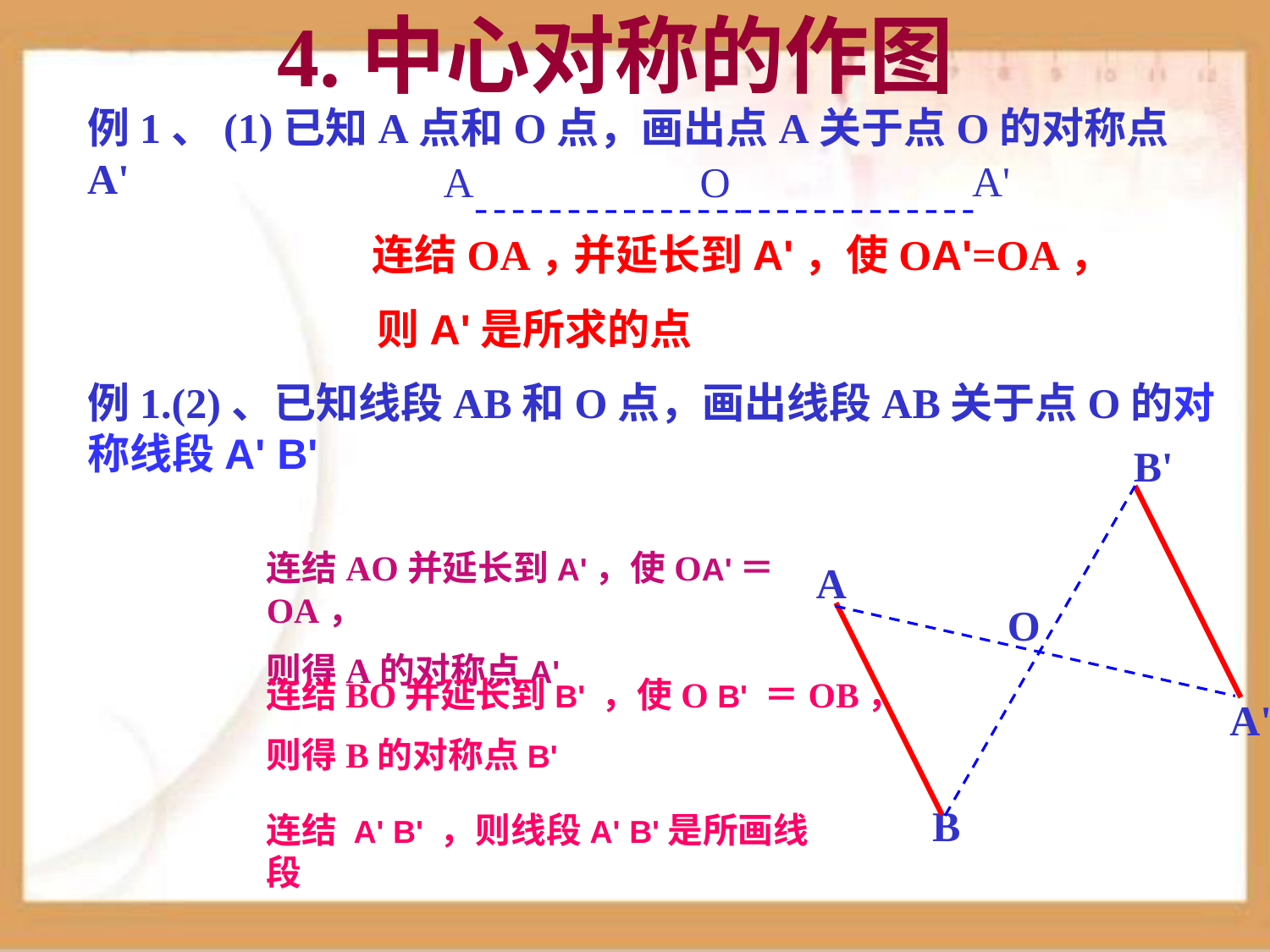

4.中心对称的作图
例1、(1)已知A点和O点，画出点A关于点O的对称点A'
A'
A
O

连结OA，
并延长到A'，使OA'=OA，
则A'是所求的点
例1.(2)、已知线段AB和O点，画出线段AB关于点O的对称线段A' B'
B'

连结AO并延长到A'，使OA'＝OA，
则得A的对称点A'

A
O

连结BO并延长到B' ，使O B' ＝OB，
则得B的对称点B'
A'
B
连结 A' B' ，则线段A' B'是所画线段